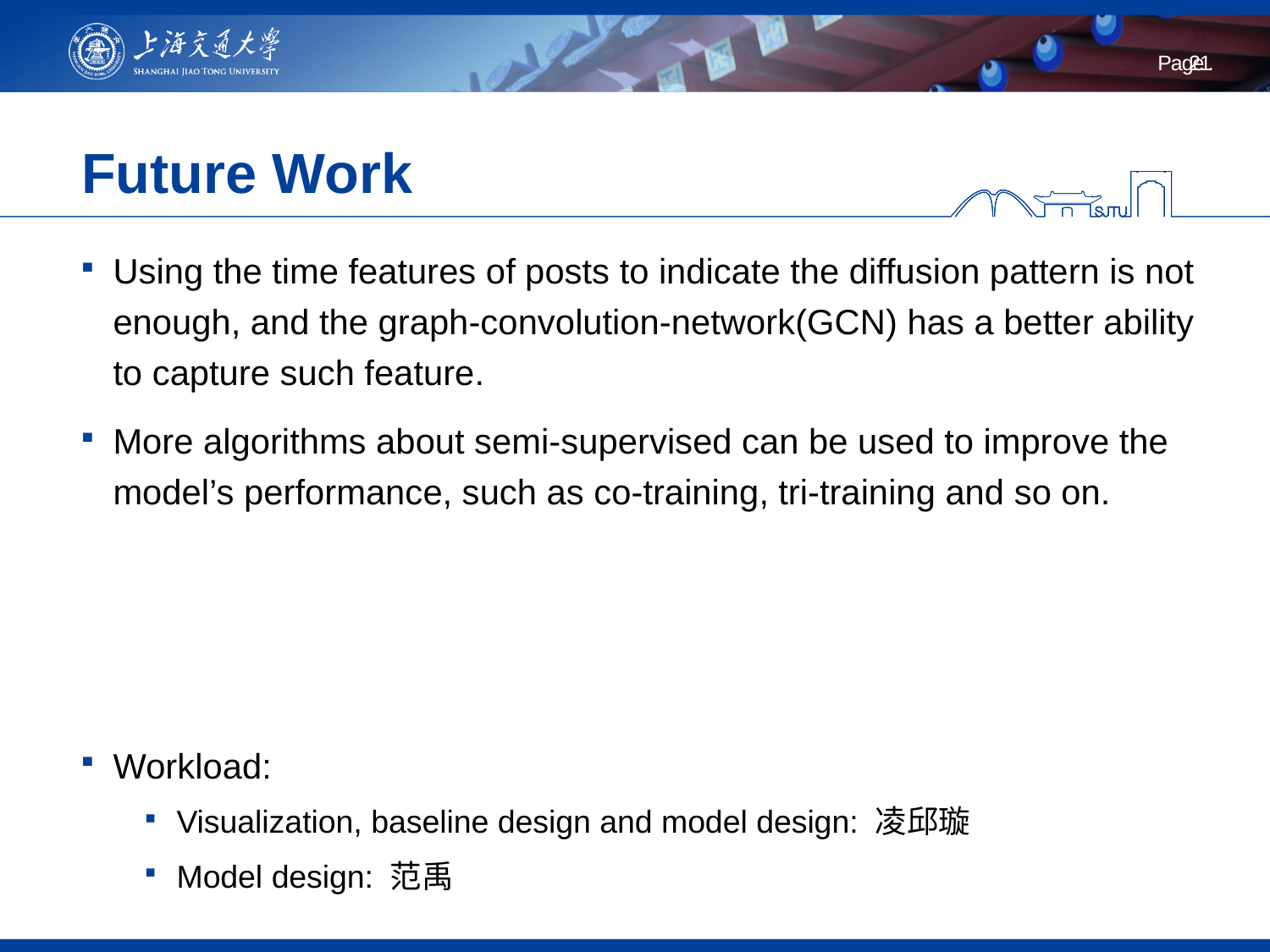

# Future Work
Using the time features of posts to indicate the diffusion pattern is not enough, and the graph-convolution-network(GCN) has a better ability to capture such feature.
More algorithms about semi-supervised can be used to improve the model’s performance, such as co-training, tri-training and so on.

Workload:
Visualization, baseline design and model design: 凌邱璇
Model design: 范禹